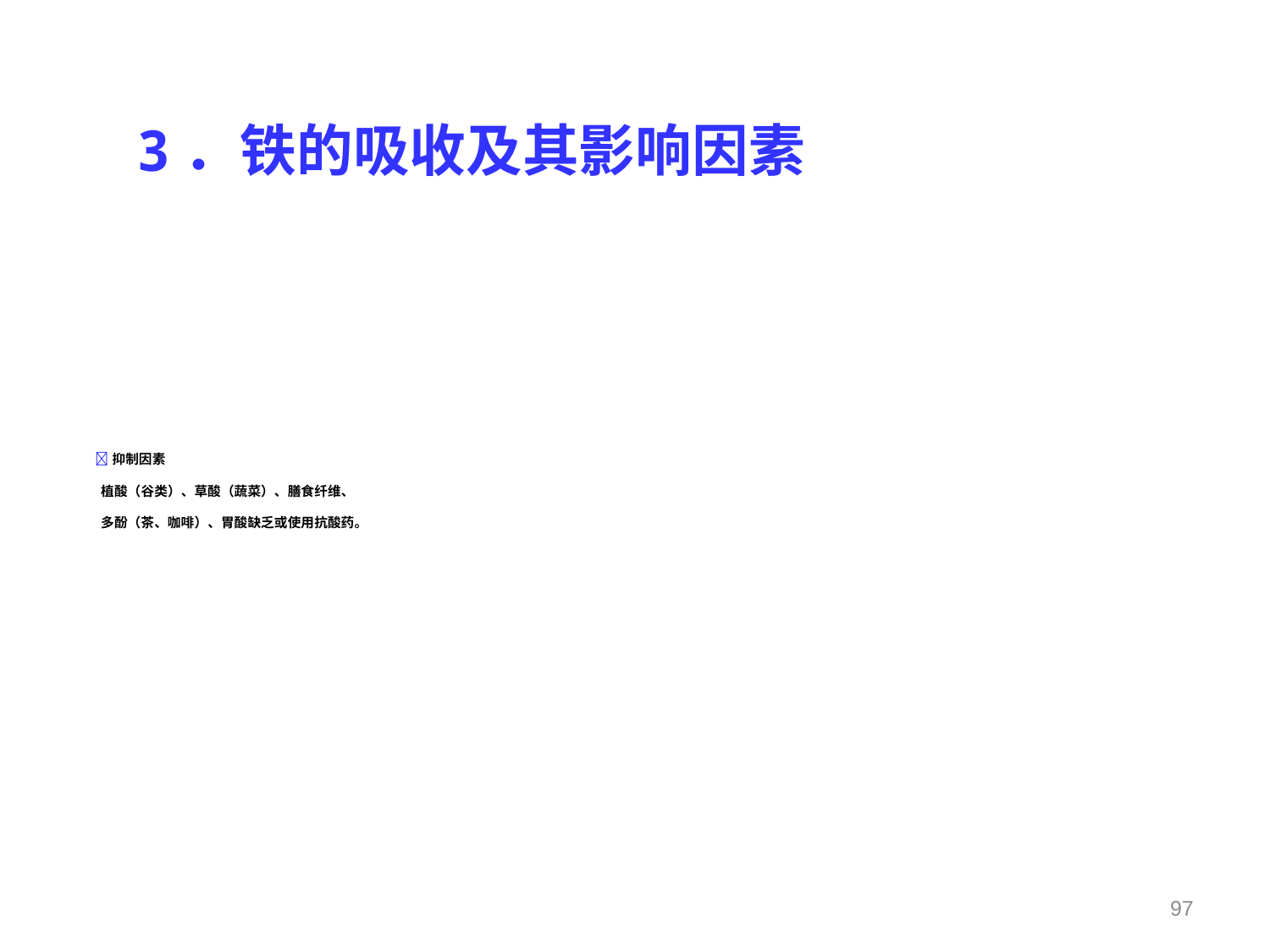

3．铁的吸收及其影响因素
# • 抑制因素 植酸（谷类）、草酸（蔬菜）、膳食纤维、 多酚（茶、咖啡）、胃酸缺乏或使用抗酸药。
97